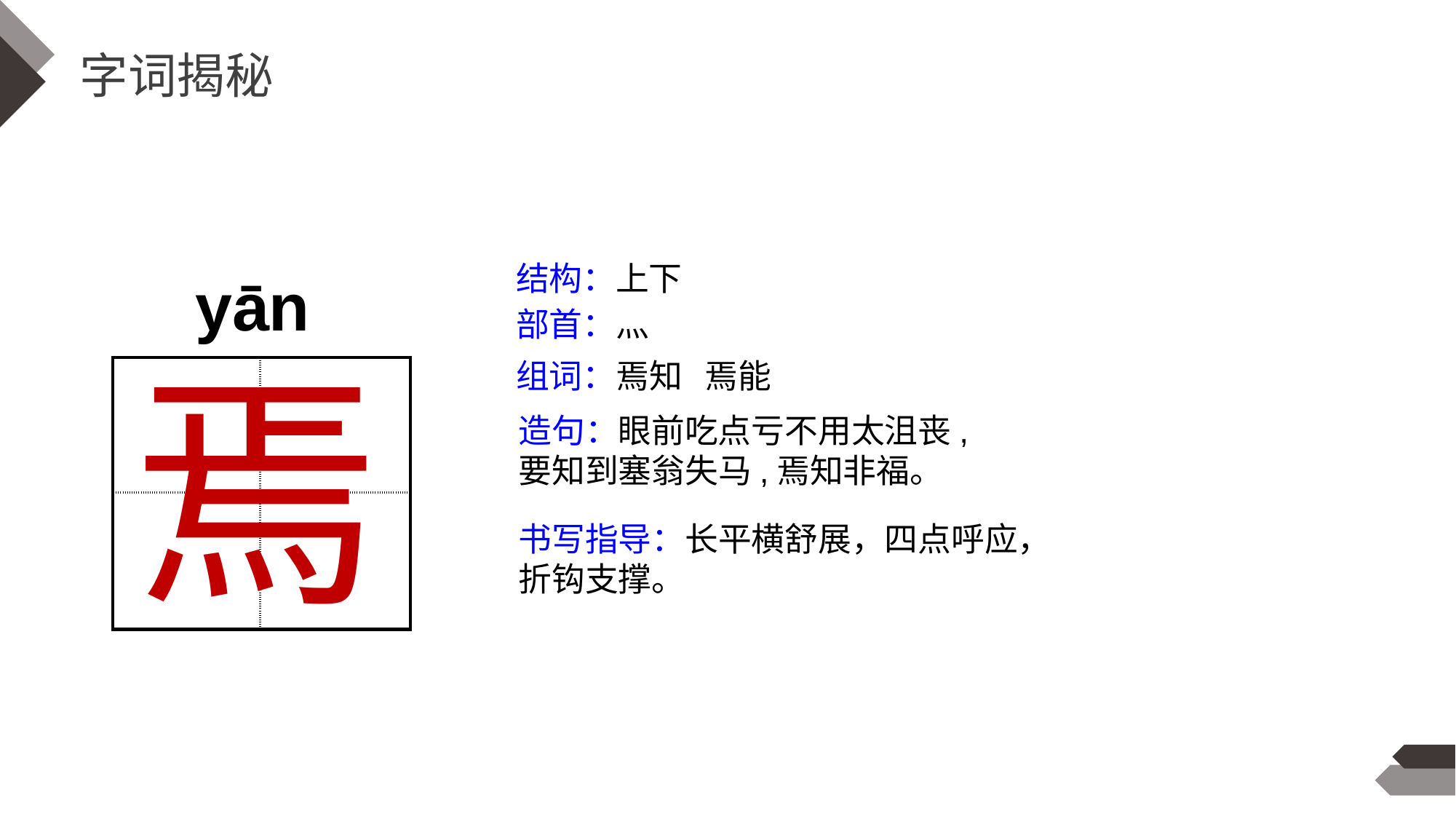

字词揭秘
结构：上下
yān
部首：灬
焉
组词：焉知   焉能
|  |  |
| --- | --- |
|  |  |
造句：眼前吃点亏不用太沮丧,要知到塞翁失马,焉知非福。

书写指导：长平横舒展，四点呼应，折钩支撑。